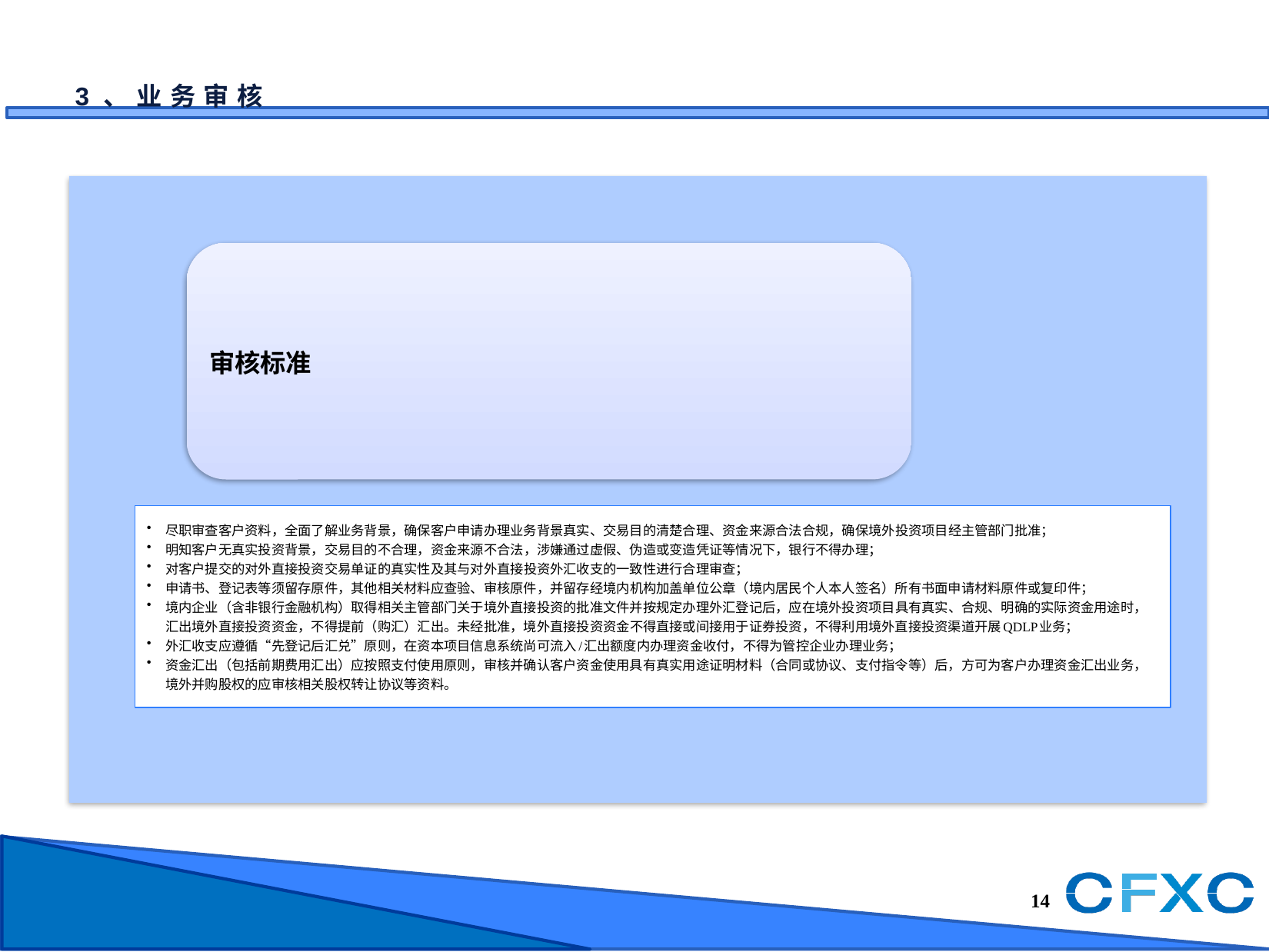

3、业务审核

尽职审查客户资料，全面了解业务背景，确保客户申请办理业务背景真实、交易目的清楚合理、资金来源合法合规，确保境外投资项目经主管部门批准；
明知客户无真实投资背景，交易目的不合理，资金来源不合法，涉嫌通过虚假、伪造或变造凭证等情况下，银行不得办理；
对客户提交的对外直接投资交易单证的真实性及其与对外直接投资外汇收支的一致性进行合理审查；
境内企业（含非银行金融机构）取得相关主管部门关于境外直接投资的批准文件并按规定办理外汇登记后，应在境外投资项目具有真实、合规、明确的实际资金用途时，汇出境外直接投资资金，不得提前（购汇）汇出。未经批准，境外直接投资资金不得直接或间接用于证券投资，不得利用境外直接投资渠道开展QDLP业务；
外汇收支应遵循“先登记后汇兑”原则，在资本项目信息系统尚可流入/汇出额度内办理资金收付，不得为管控企业办理业务；
资金汇出（包括前期费用汇出）应按照支付使用原则，审核并确认客户资金使用具有真实用途证明材料（合同或协议、支付指令等）后，方可为客户办理资金汇出业务，境外并购股权的应审核相关股权转让协议等资料。
申请书、登记表等须留存原件，其他相关材料应查验、审核原件，并留存经境内机构加盖单位公章（境内居民个人本人签名）所有书面申请材料原件或复印件；
审核标准
14